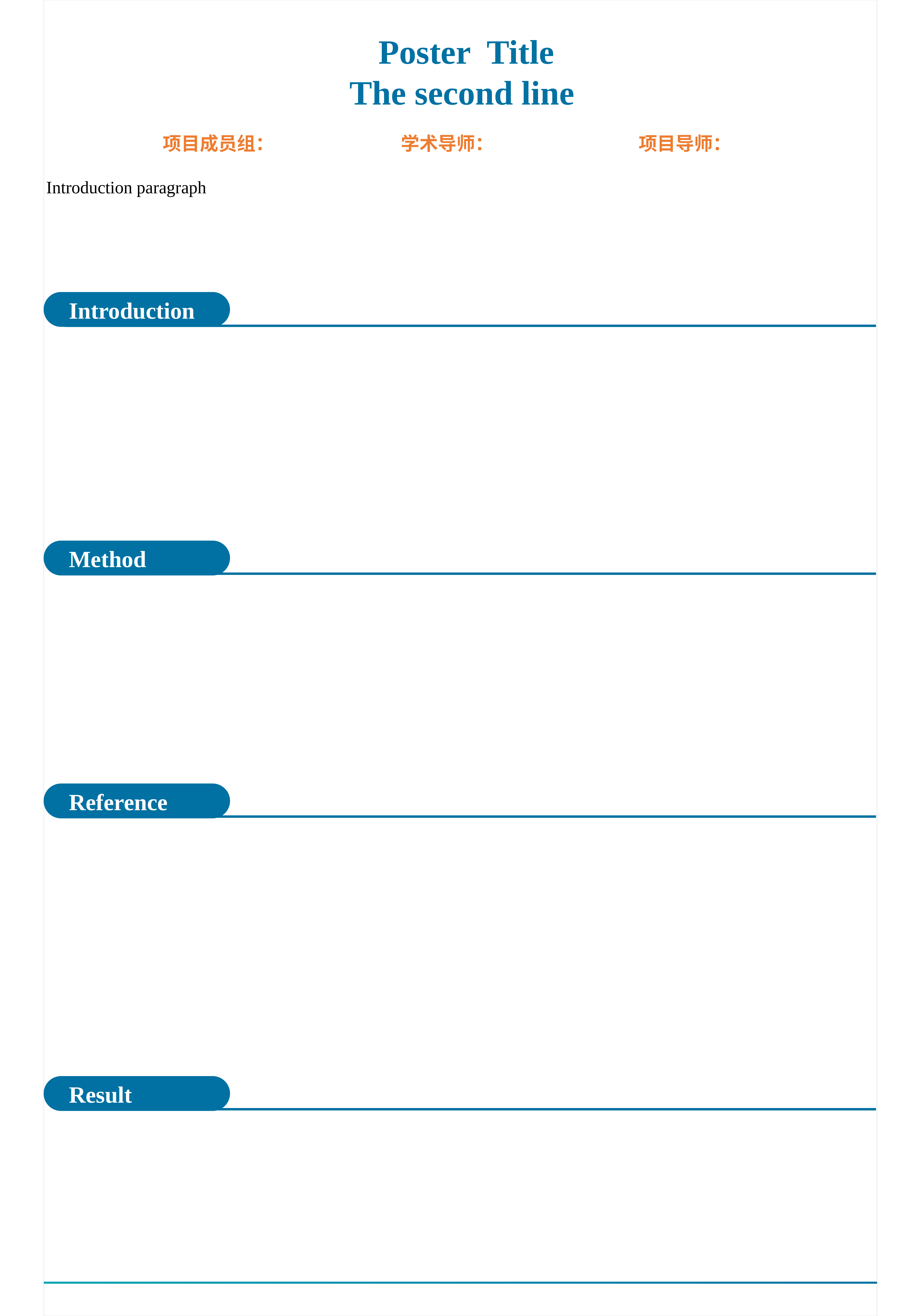

Poster  Title
The second line
项目成员组：
学术导师：
项目导师：
Introduction paragraph
   Introduction

   Method

   Reference

   Result